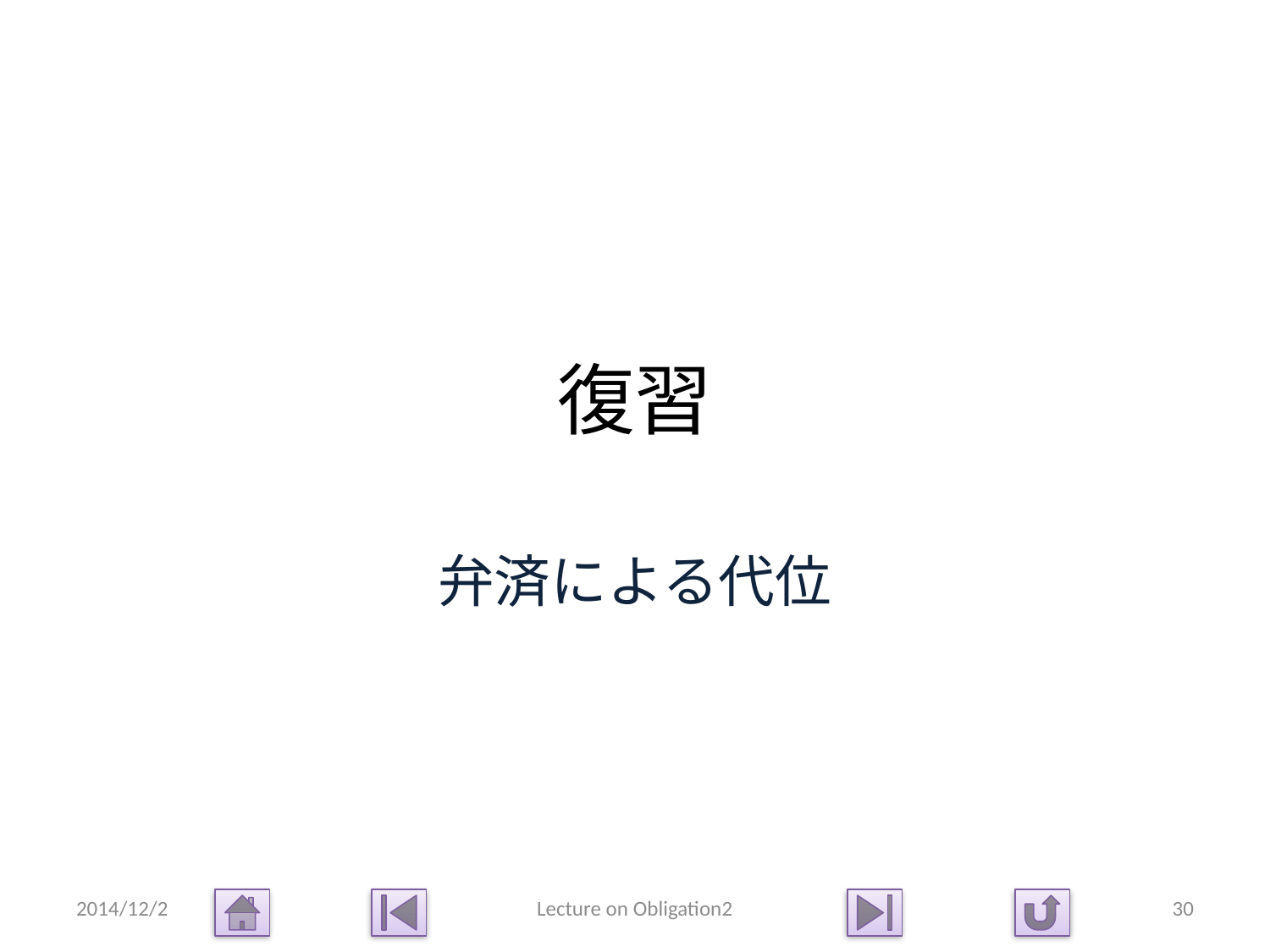

# 復習
弁済による代位
2014/12/2
Lecture on Obligation2
30